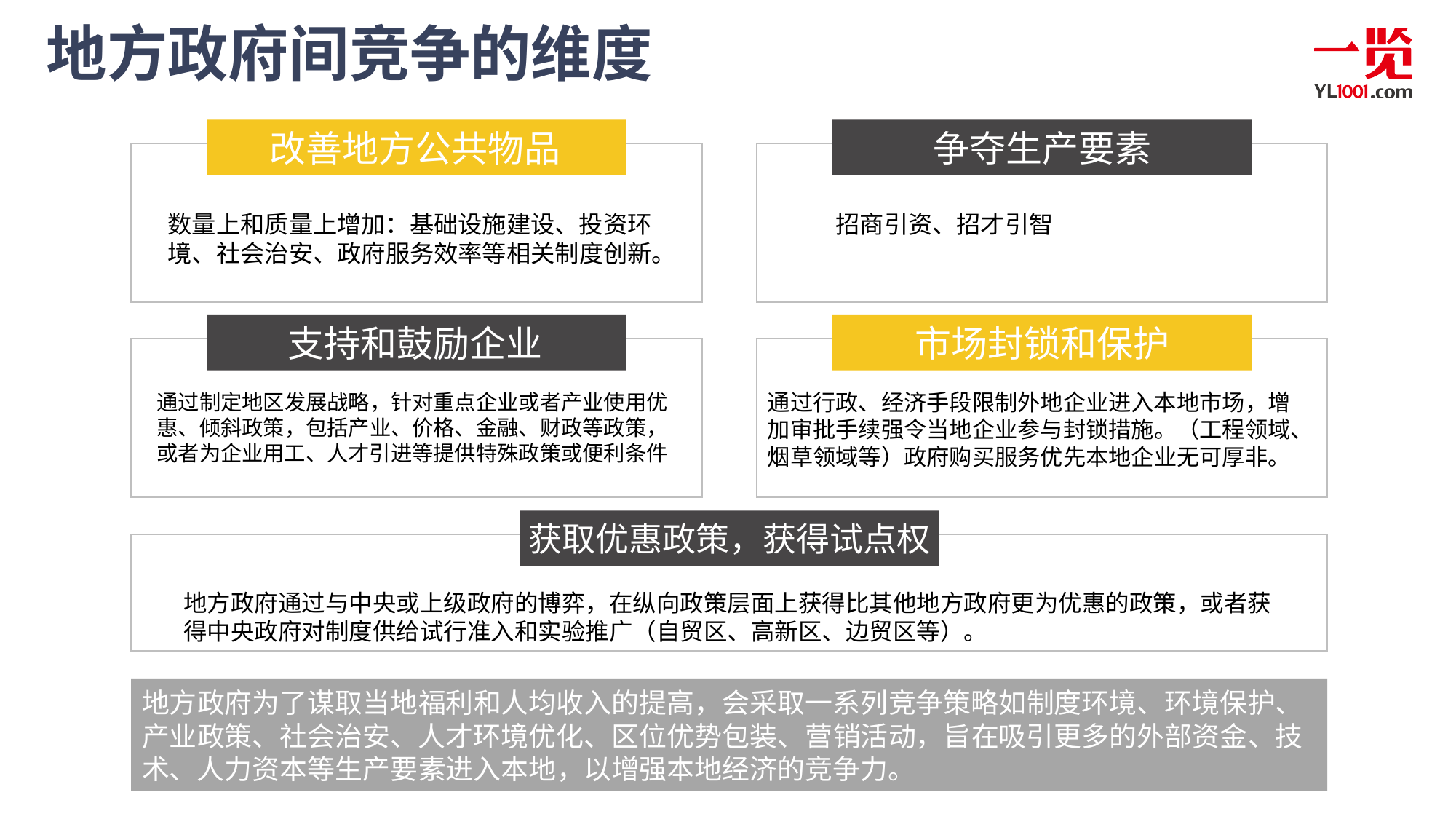

地方政府间竞争的维度

改善地方公共物品
争夺生产要素

招商引资、招才引智
数量上和质量上增加：基础设施建设、投资环境、社会治安、政府服务效率等相关制度创新。
支持和鼓励企业
市场封锁和保护

通过行政、经济手段限制外地企业进入本地市场，增加审批手续强令当地企业参与封锁措施。（工程领域、烟草领域等）政府购买服务优先本地企业无可厚非。
通过制定地区发展战略，针对重点企业或者产业使用优惠、倾斜政策，包括产业、价格、金融、财政等政策，或者为企业用工、人才引进等提供特殊政策或便利条件

获取优惠政策，获得试点权

地方政府通过与中央或上级政府的博弈，在纵向政策层面上获得比其他地方政府更为优惠的政策，或者获得中央政府对制度供给试行准入和实验推广（自贸区、高新区、边贸区等）。
地方政府为了谋取当地福利和人均收入的提高，会采取一系列竞争策略如制度环境、环境保护、产业政策、社会治安、人才环境优化、区位优势包装、营销活动，旨在吸引更多的外部资金、技术、人力资本等生产要素进入本地，以增强本地经济的竞争力。